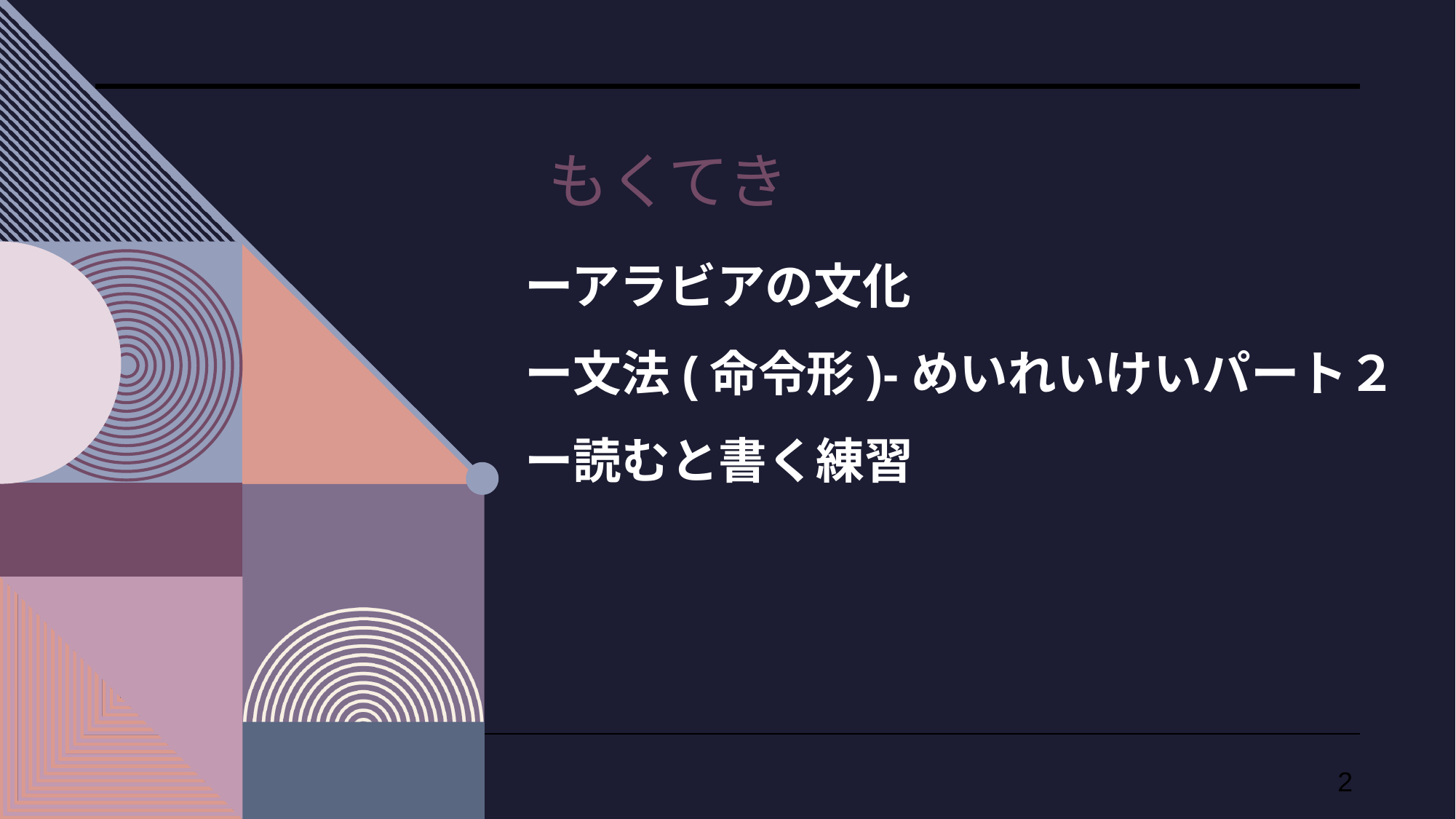

# もくてき
ーアラビアの文化
ー文法(命令形)-めいれいけいパート２
ー読むと書く練習

2